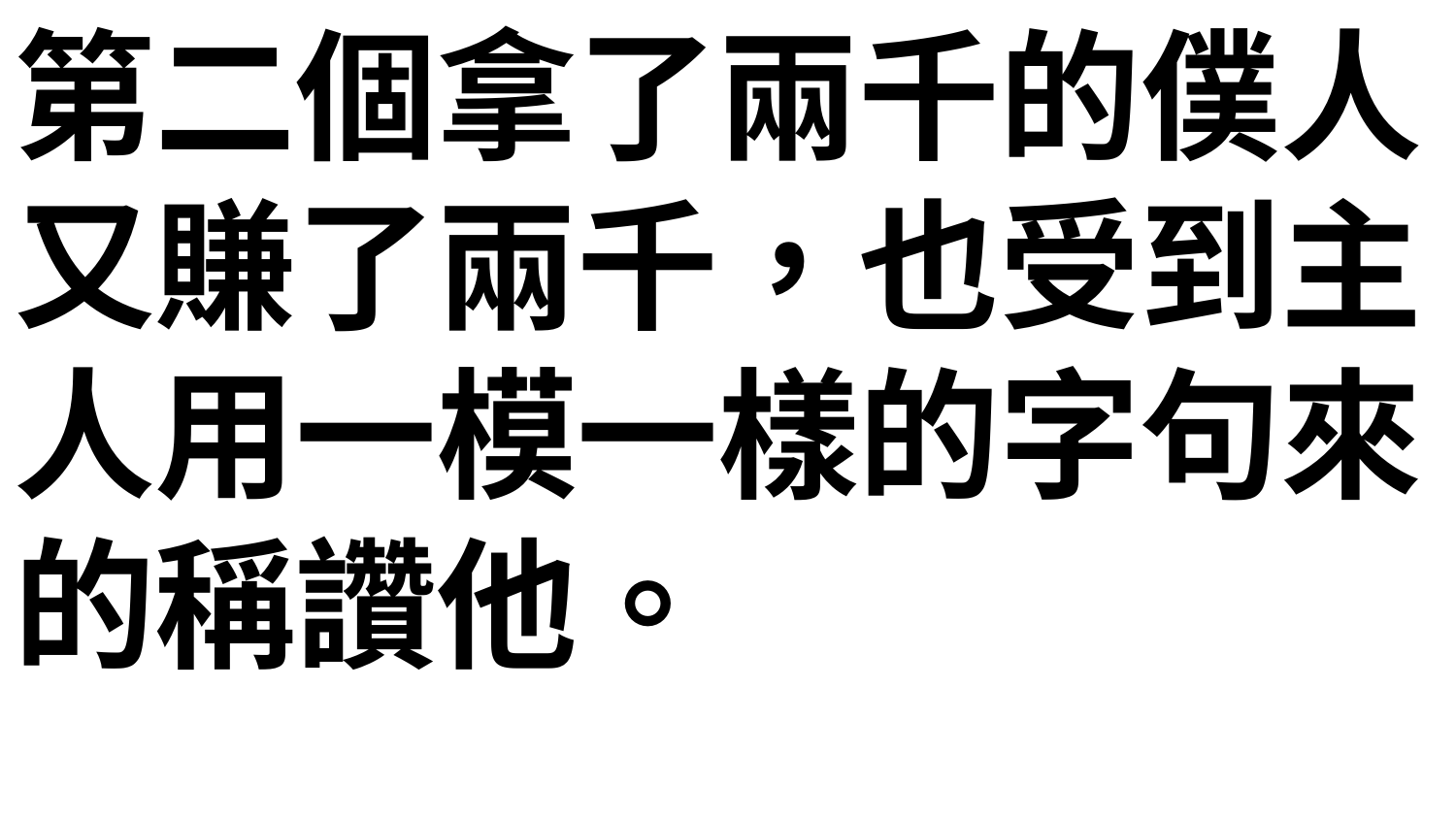

第二個拿了兩千的僕人又賺了兩千，也受到主人用一模一樣的字句來的稱讚他。